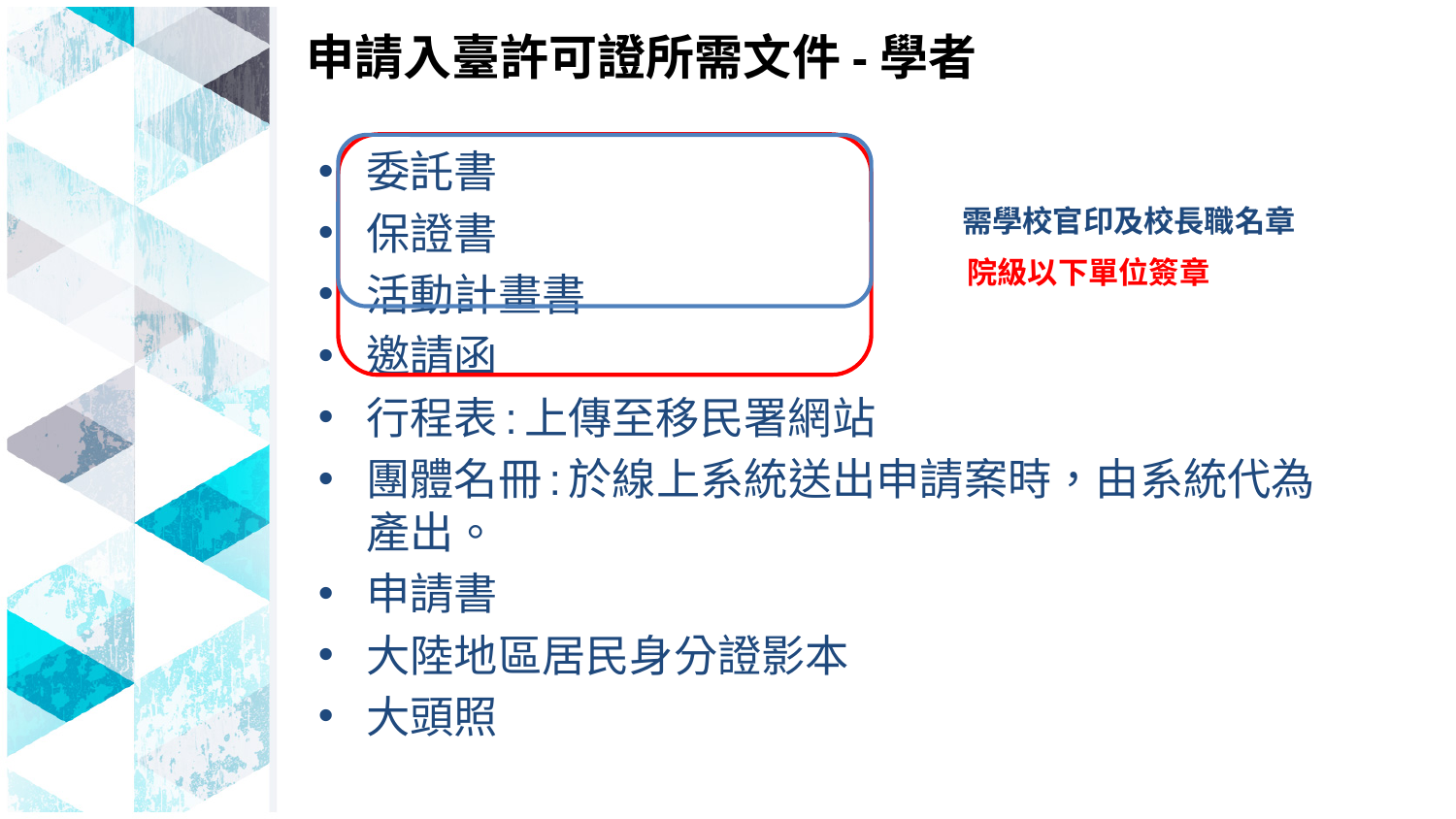

申請入臺許可證所需文件-學者

委託書
保證書
活動計畫書
邀請函
行程表:上傳至移民署網站
團體名冊:於線上系統送出申請案時，由系統代為產出。
申請書
大陸地區居民身分證影本
大頭照

需學校官印及校長職名章
院級以下單位簽章